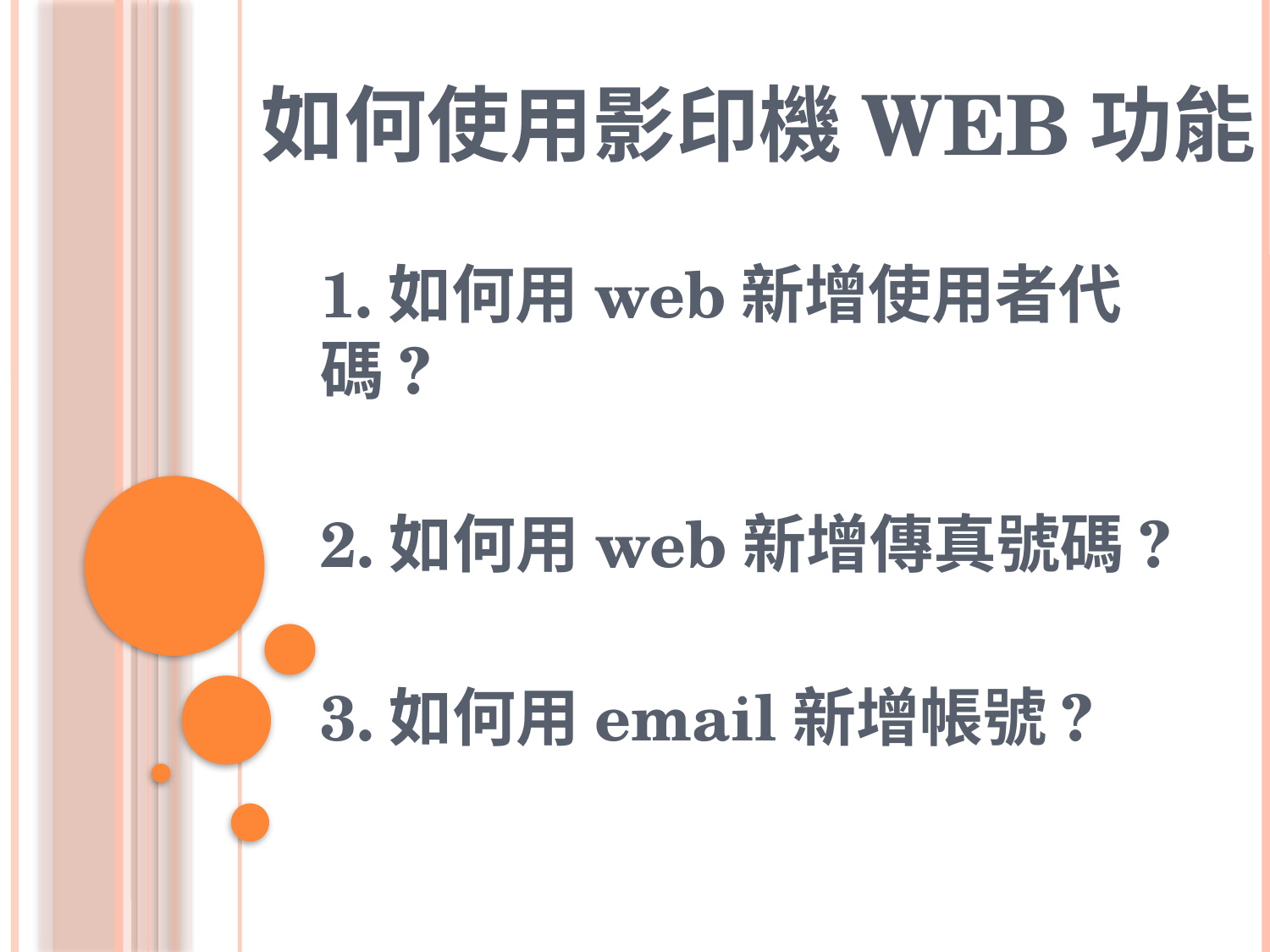

# 如何使用影印機WEB功能
1.如何用web新增使用者代碼?

2.如何用web新增傳真號碼?

3.如何用email新增帳號?